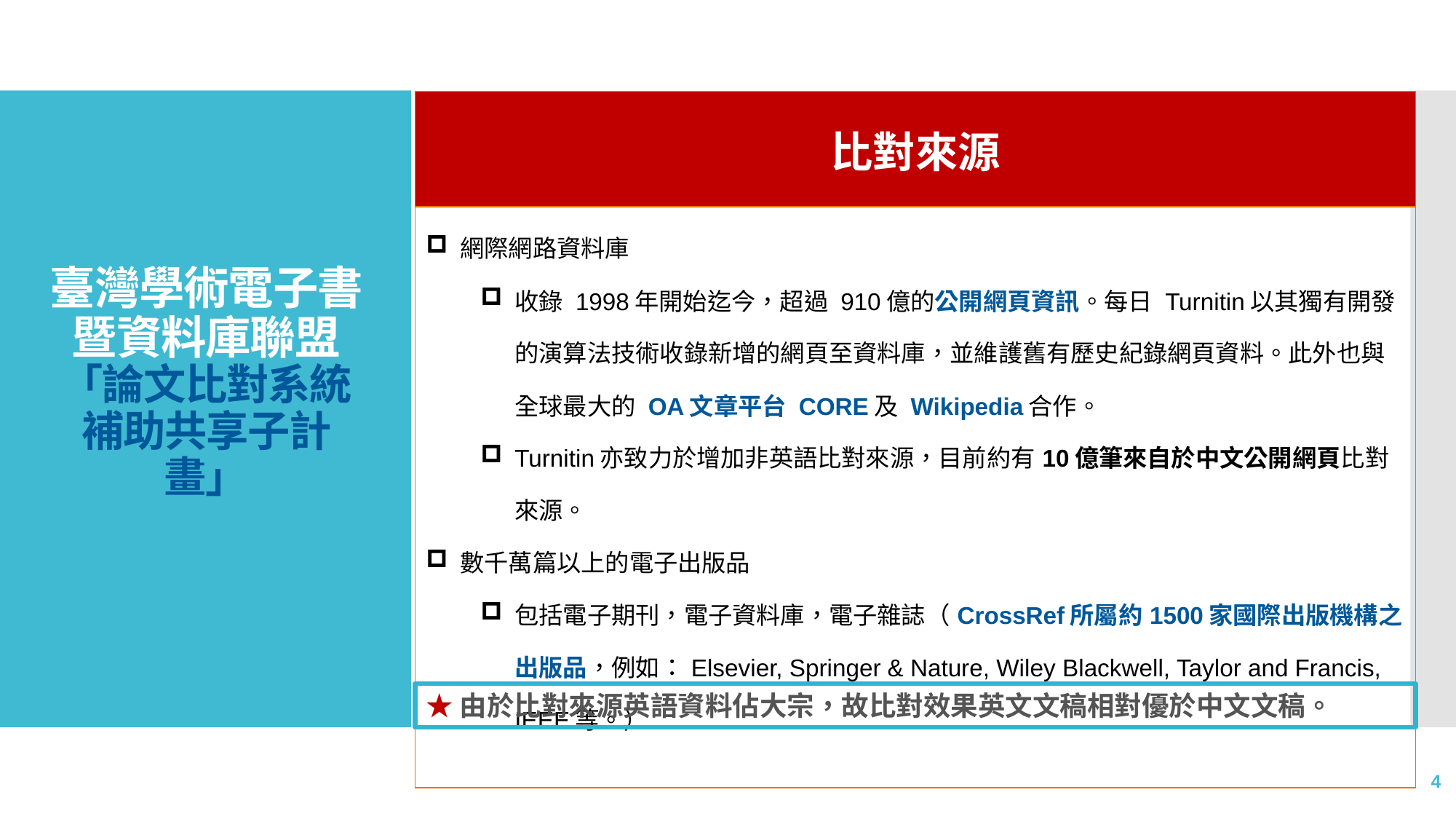

| 比對來源 |
| --- |
| 網際網路資料庫 收錄 1998年開始迄今，超過 910億的公開網頁資訊。每日 Turnitin以其獨有開發的演算法技術收錄新增的網頁至資料庫，並維護舊有歷史紀錄網頁資料。此外也與全球最大的 OA文章平台 CORE及 Wikipedia合作。 Turnitin亦致力於增加非英語比對來源，目前約有10億筆來自於中文公開網頁比對來源。 數千萬篇以上的電子出版品 包括電子期刊，電子資料庫，電子雜誌（CrossRef所屬約1500家國際出版機構之出版品，例如：Elsevier, Springer & Nature, Wiley Blackwell, Taylor and Francis, IEEE等。） |
# 臺灣學術電子書暨資料庫聯盟 「論文比對系統補助共享子計畫」
★由於比對來源英語資料佔大宗，故比對效果英文文稿相對優於中文文稿。
4